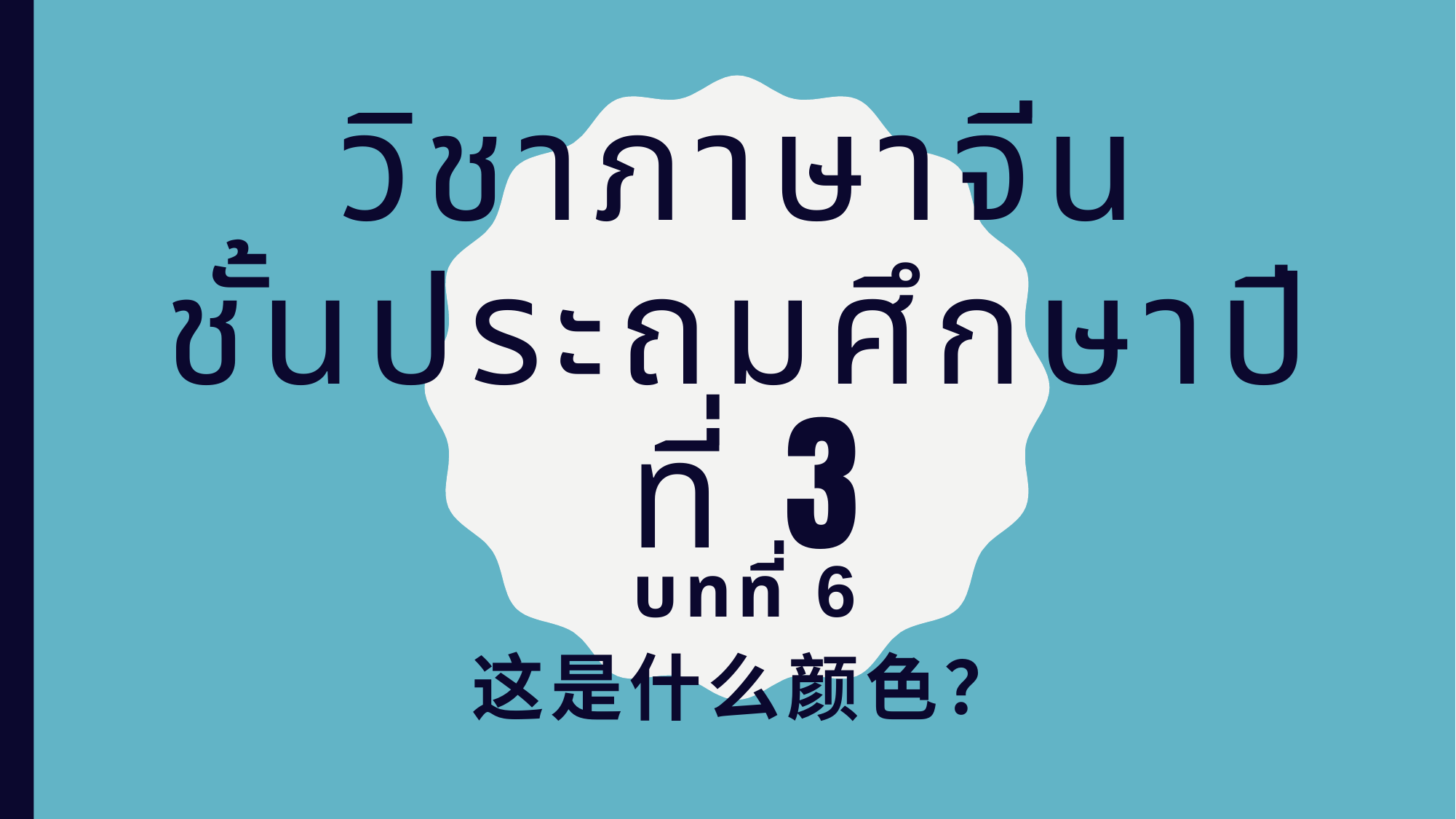

# วิชาภาษาจีน ชั้นประถมศึกษาปีที่ 3
บทที่ 6
这是什么颜色？